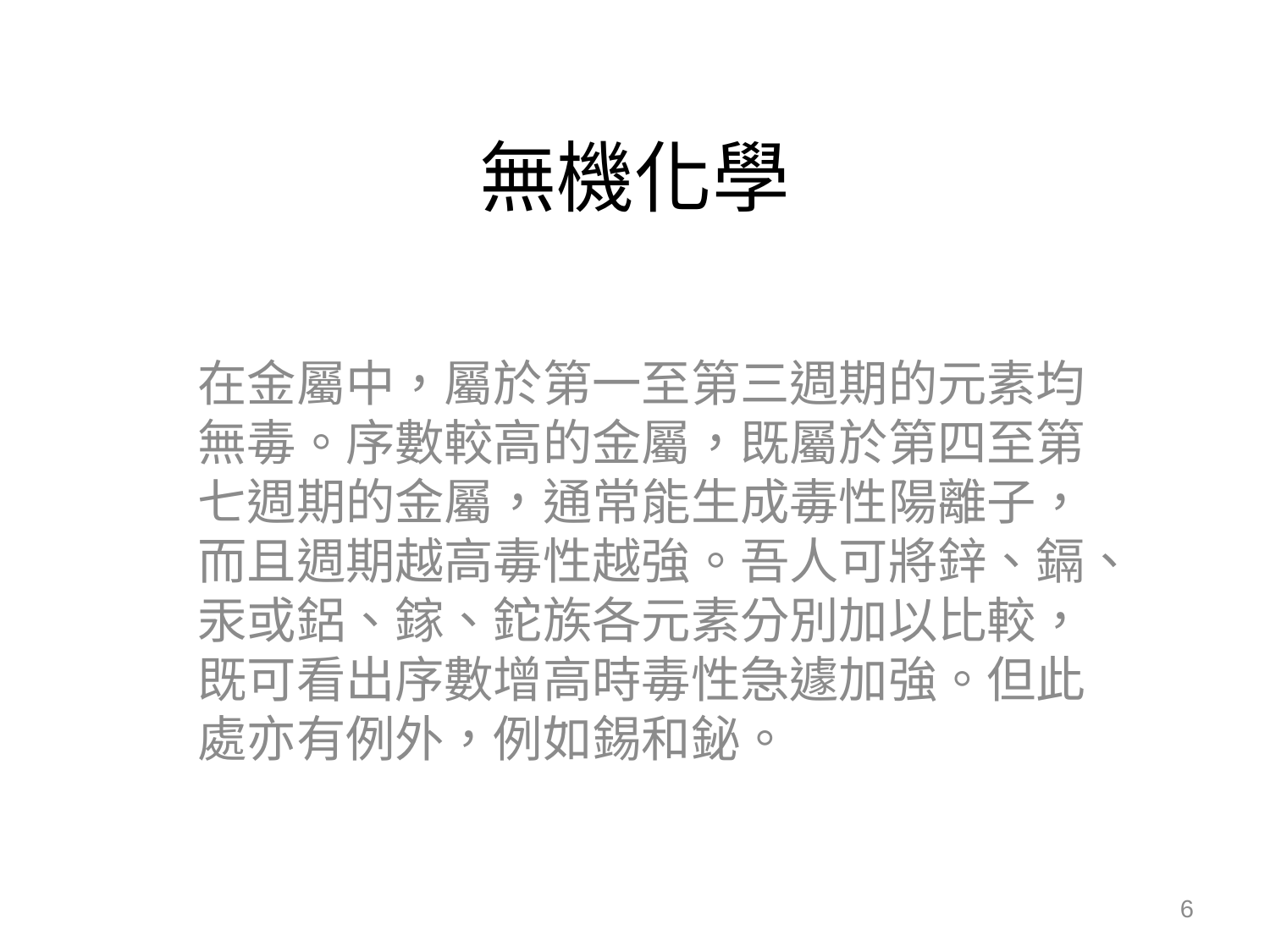

# 無機化學
在金屬中，屬於第一至第三週期的元素均無毒。序數較高的金屬，既屬於第四至第七週期的金屬，通常能生成毒性陽離子，而且週期越高毒性越強。吾人可將鋅、鎘、汞或鋁、鎵、鉈族各元素分別加以比較，既可看出序數增高時毒性急遽加強。但此處亦有例外，例如錫和鉍。
6